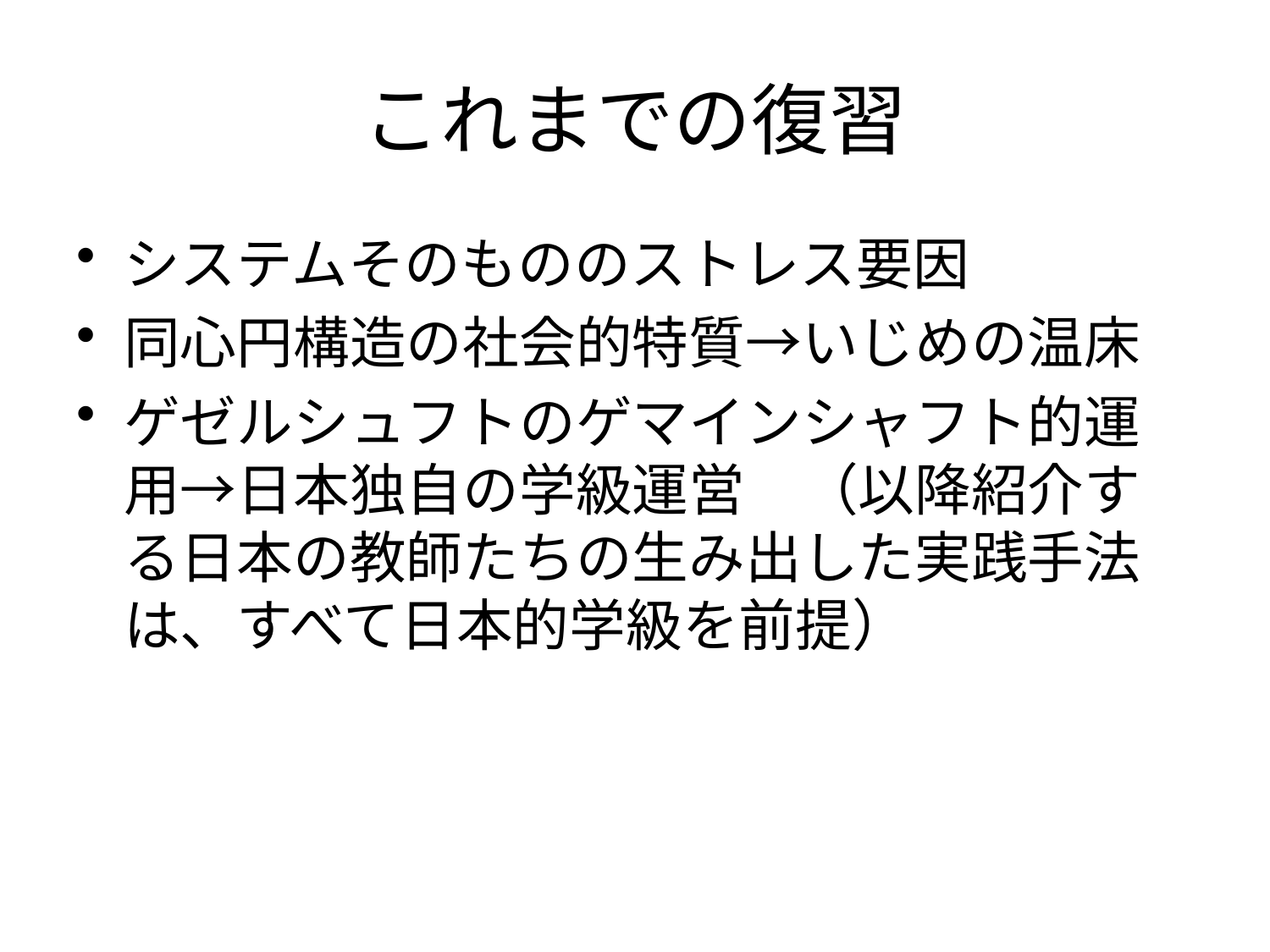

# これまでの復習
システムそのもののストレス要因
同心円構造の社会的特質→いじめの温床
ゲゼルシュフトのゲマインシャフト的運用→日本独自の学級運営　（以降紹介する日本の教師たちの生み出した実践手法は、すべて日本的学級を前提）